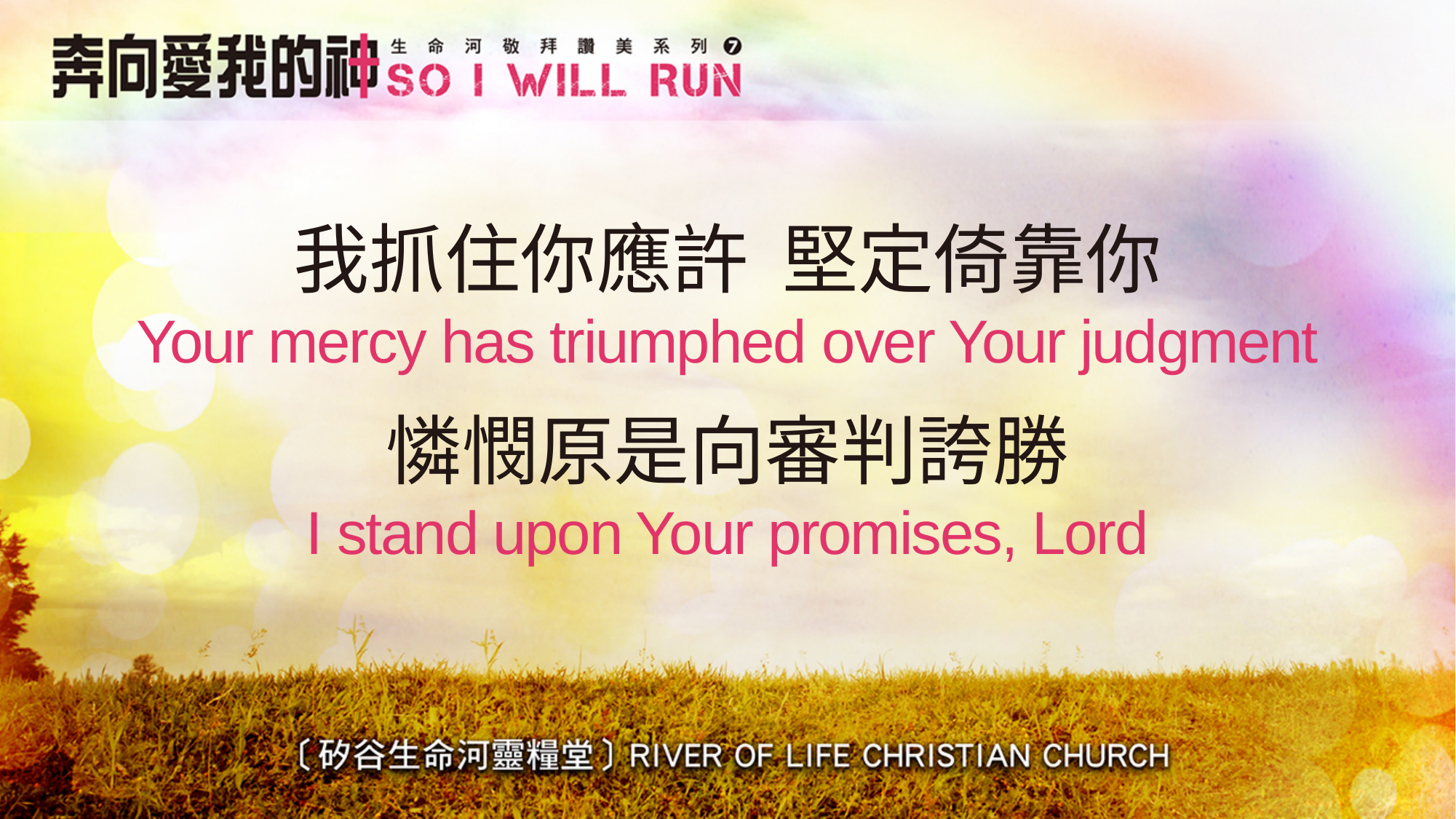

# 我抓住你應許  堅定倚靠你 Your mercy has triumphed over Your judgment
憐憫原是向審判誇勝
I stand upon Your promises, Lord